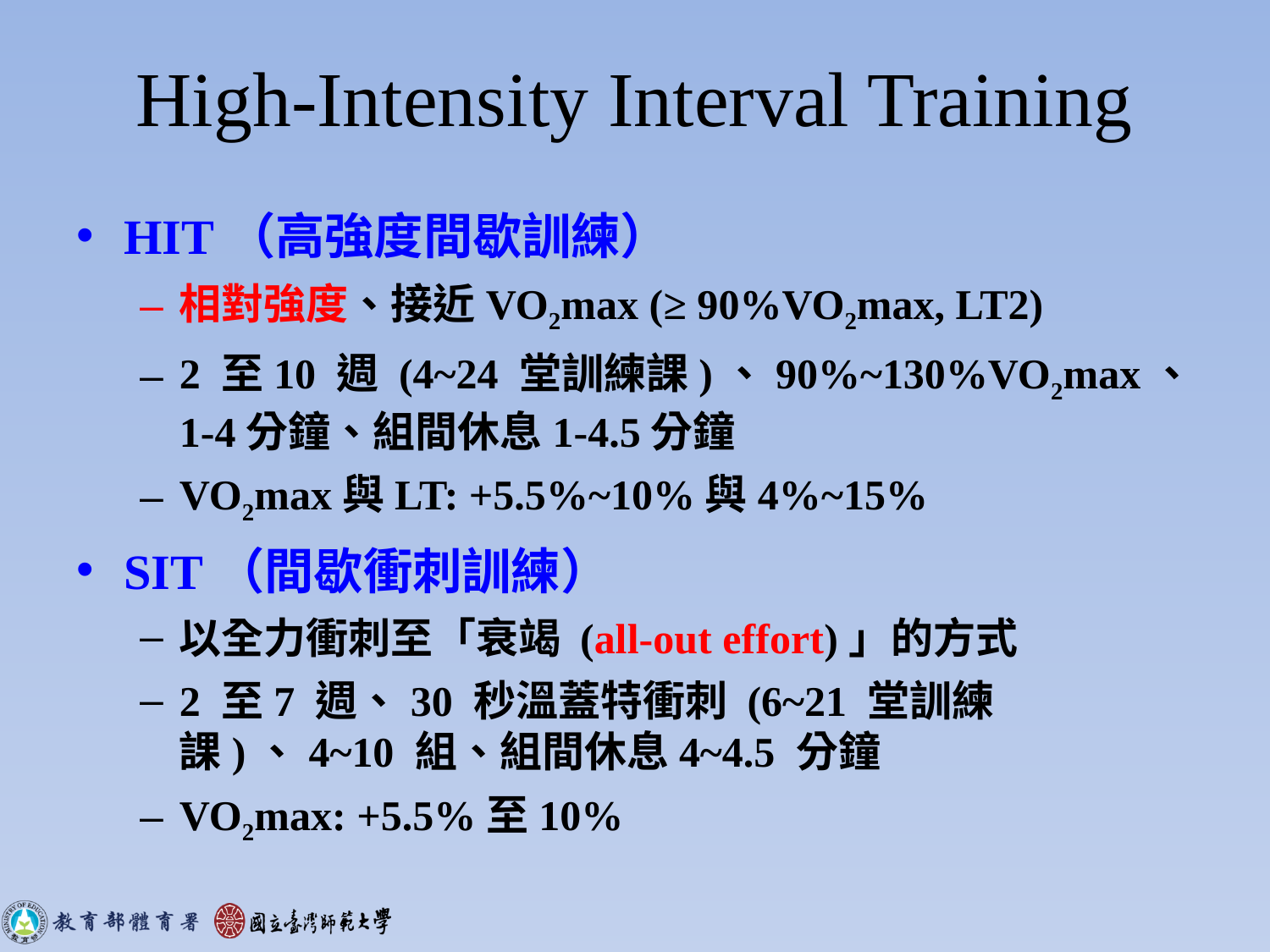

# High-Intensity Interval Training
HIT（高強度間歇訓練）
相對強度、接近VO2max (≥ 90%VO2max, LT2)
2 至10 週 (4~24 堂訓練課)、90%~130%VO2max、1-4分鐘、組間休息1-4.5分鐘
VO2max與LT: +5.5%~10%與4%~15%
SIT（間歇衝刺訓練）
以全力衝刺至「衰竭 (all-out effort)」的方式
2 至7 週、30 秒溫蓋特衝刺 (6~21 堂訓練課)、4~10 組、組間休息4~4.5 分鐘
VO2max: +5.5%至10%